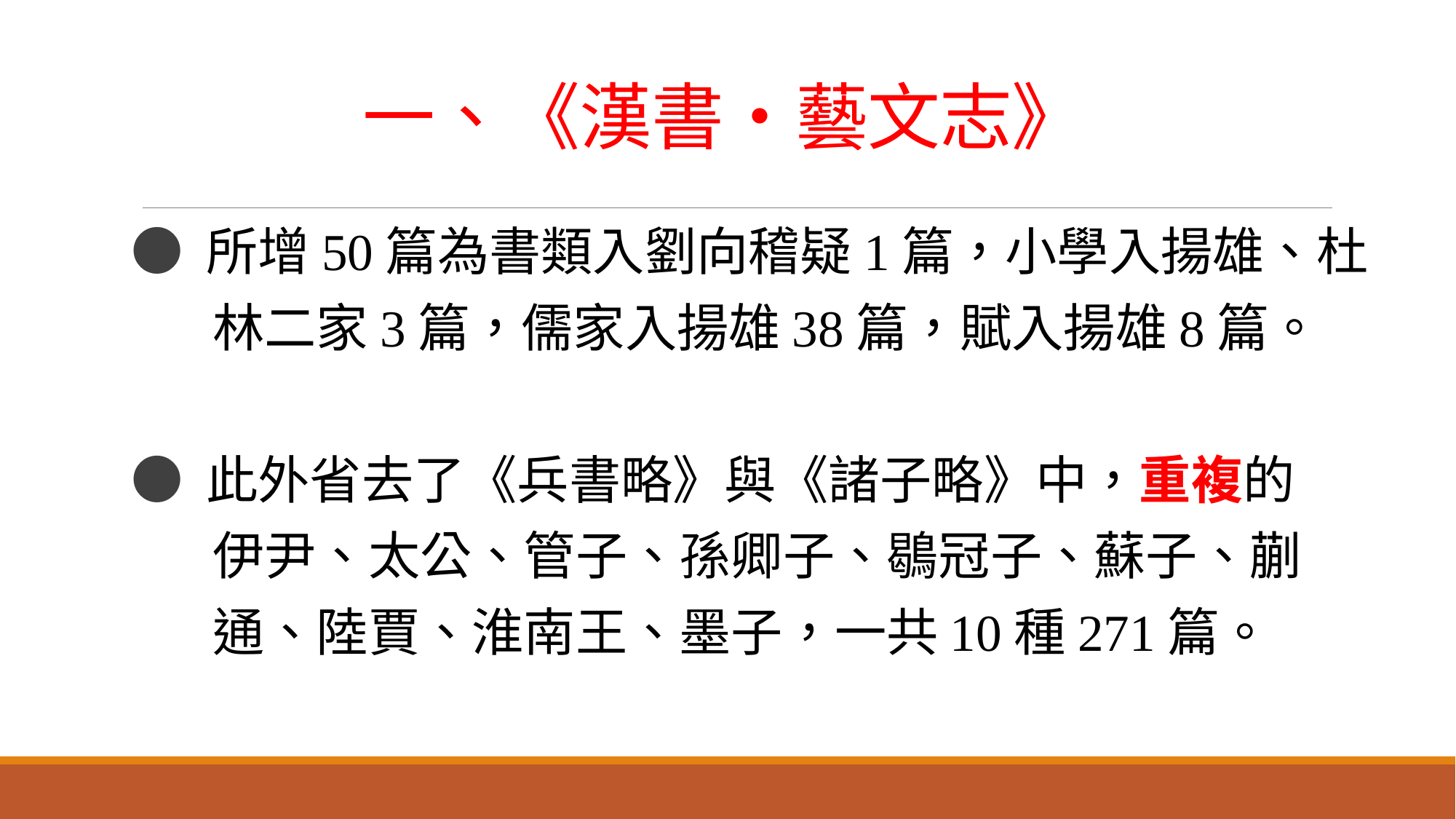

# 一、《漢書‧藝文志》
● 所增50篇為書類入劉向稽疑1篇，小學入揚雄、杜
      林二家3篇，儒家入揚雄38篇，賦入揚雄8篇。

● 此外省去了《兵書略》與《諸子略》中，重複的
      伊尹、太公、管子、孫卿子、鶡冠子、蘇子、蒯
      通、陸賈、淮南王、墨子，一共10種271篇。